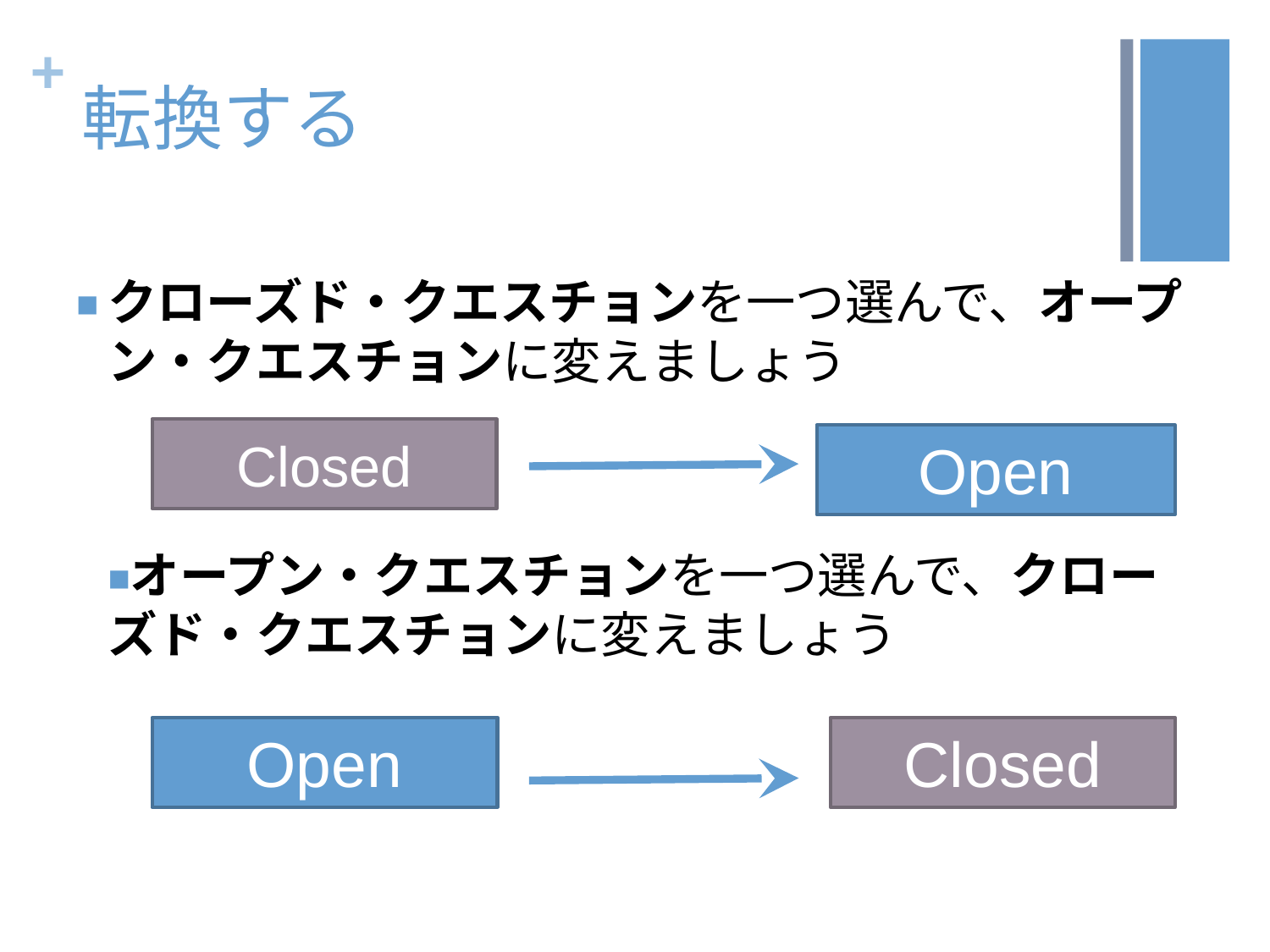

# 転換する
クローズド・クエスチョンを一つ選んで、オープン・クエスチョンに変えましょう

オープン・クエスチョンを一つ選んで、クローズド・クエスチョンに変えましょう

Closed
Open
Open
Closed